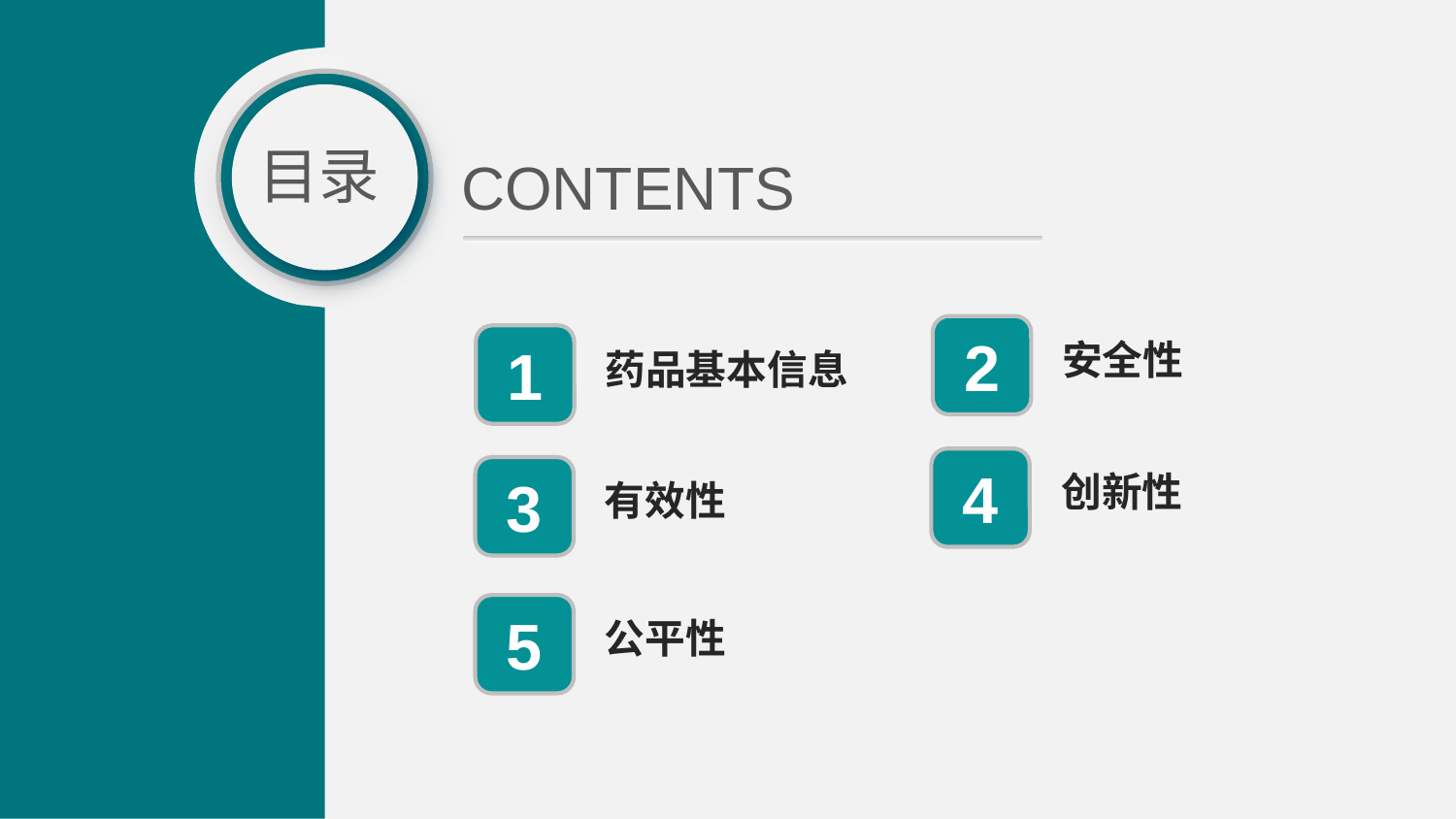

目录
CONTENTS

2
安全性
1
药品基本信息
4
创新性
3
有效性
5
公平性